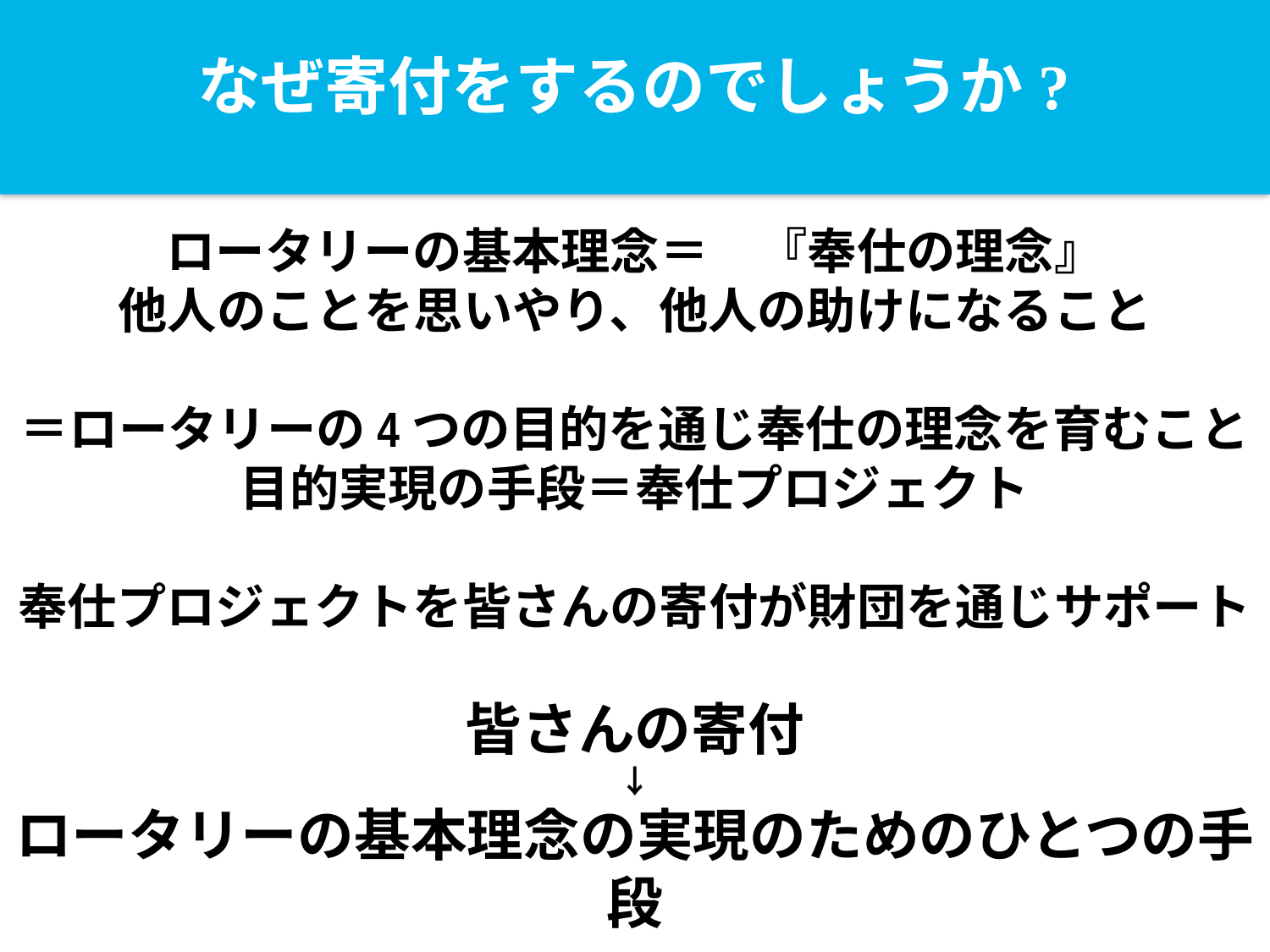

なぜ寄付をするのでしょうか?
# ロータリーの基本理念＝　『奉仕の理念』 他人のことを思いやり、他人の助けになること ＝ロータリーの4つの目的を通じ奉仕の理念を育むこと 目的実現の手段＝奉仕プロジェクト 奉仕プロジェクトを皆さんの寄付が財団を通じサポート 皆さんの寄付 ↓ ロータリーの基本理念の実現のためのひとつの手段